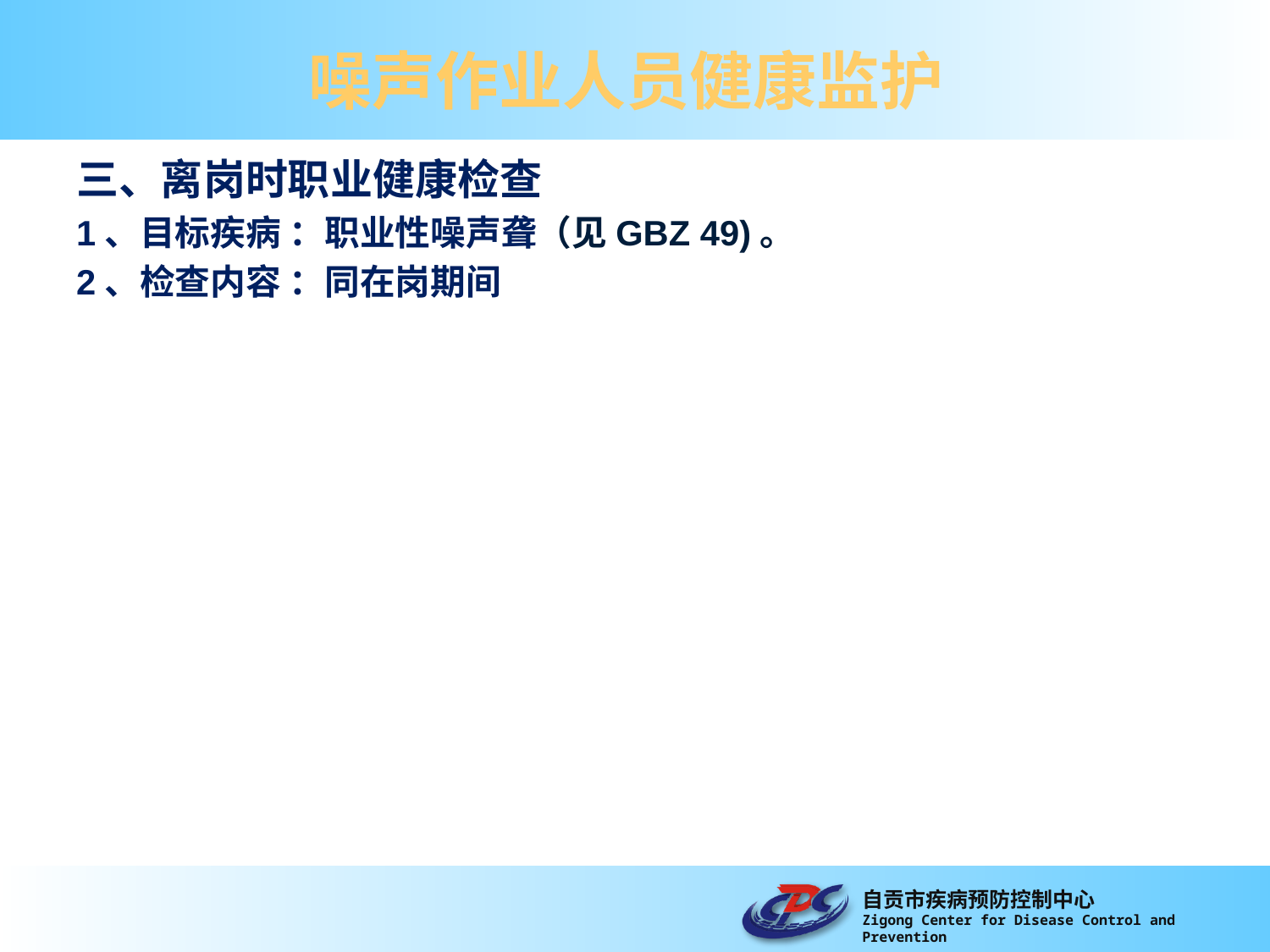

# 噪声作业人员健康监护
三、离岗时职业健康检查
1、目标疾病 ：职业性噪声聋（见GBZ 49)。
2、检查内容 ：同在岗期间
95